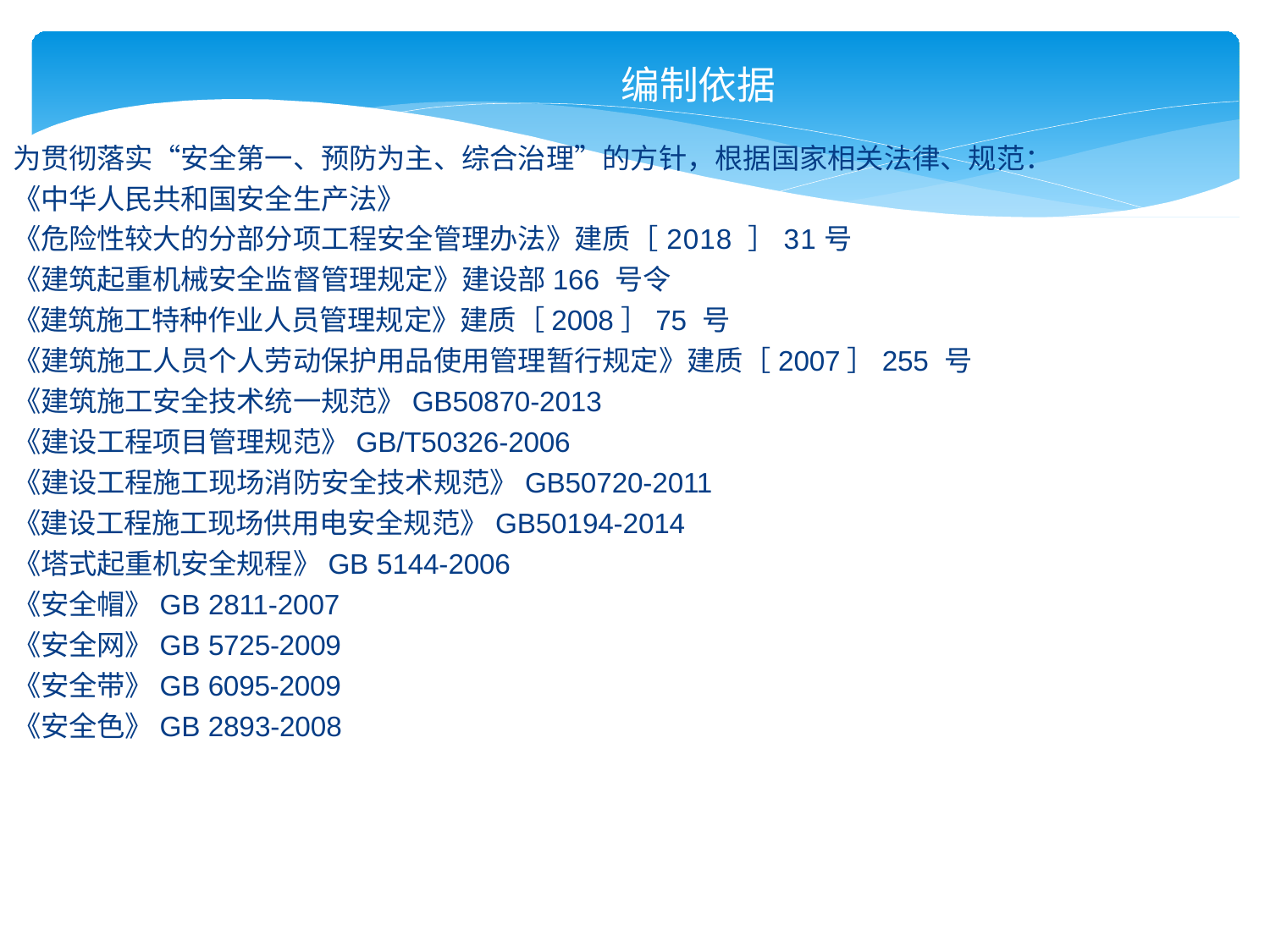

# 编制依据

为贯彻落实“安全第一、预防为主、综合治理”的方针，根据国家相关法律、规范：
《中华人民共和国安全生产法》
《危险性较大的分部分项工程安全管理办法》建质［2018 ］31号
《建筑起重机械安全监督管理规定》建设部166 号令
《建筑施工特种作业人员管理规定》建质［2008］75 号
《建筑施工人员个人劳动保护用品使用管理暂行规定》建质［2007］255 号
《建筑施工安全技术统一规范》GB50870-2013
《建设工程项目管理规范》GB/T50326-2006
《建设工程施工现场消防安全技术规范》GB50720-2011
《建设工程施工现场供用电安全规范》GB50194-2014
《塔式起重机安全规程》GB 5144-2006
《安全帽》GB 2811-2007
《安全网》GB 5725-2009
《安全带》GB 6095-2009
《安全色》GB 2893-2008